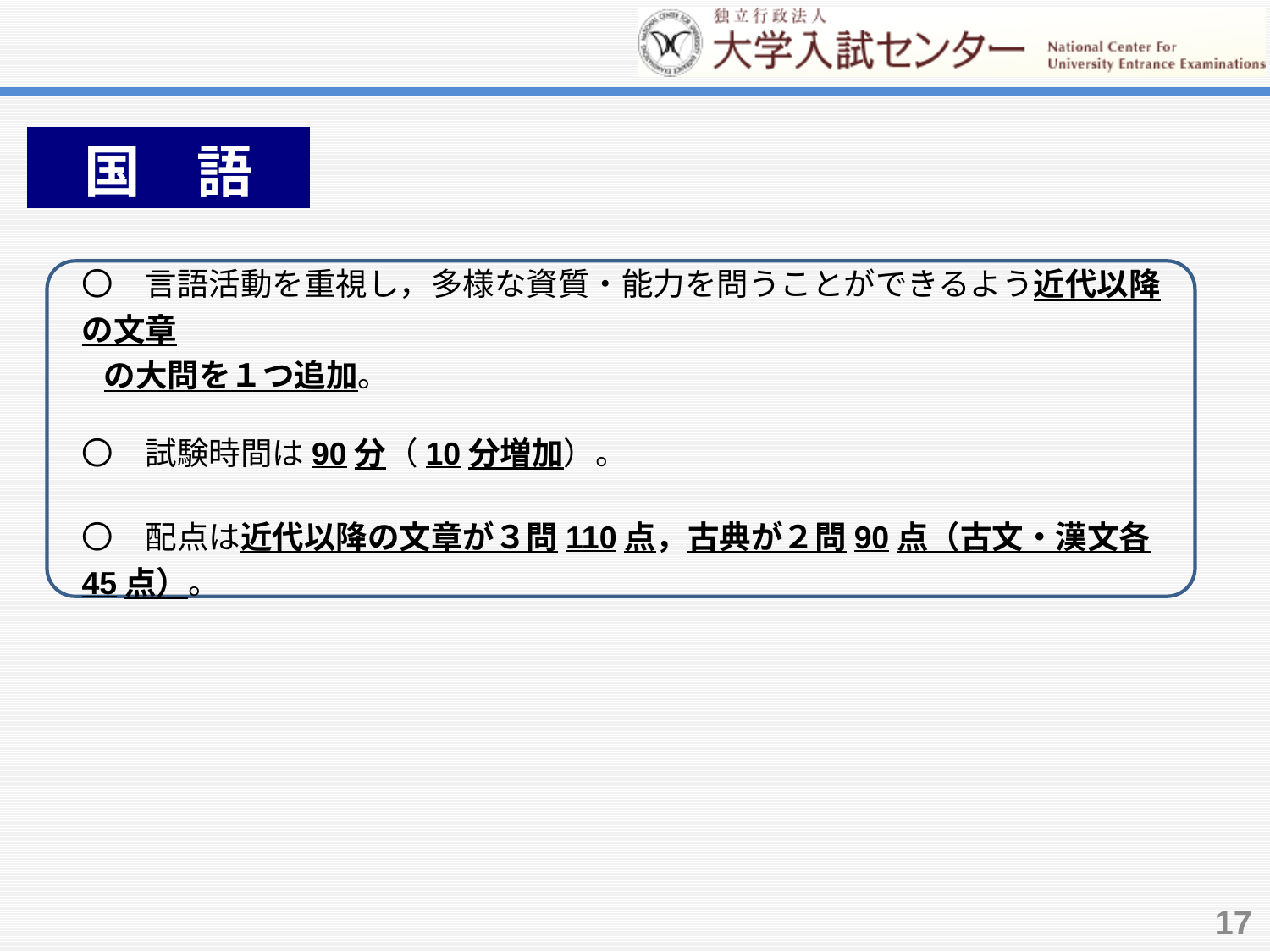

国　語。
〇　言語活動を重視し，多様な資質・能力を問うことができるよう近代以降の文章
  の大問を１つ追加。
〇　試験時間は90分（10分増加）。
〇　配点は近代以降の文章が３問110点，古典が２問90点（古文・漢文各45点）。

17